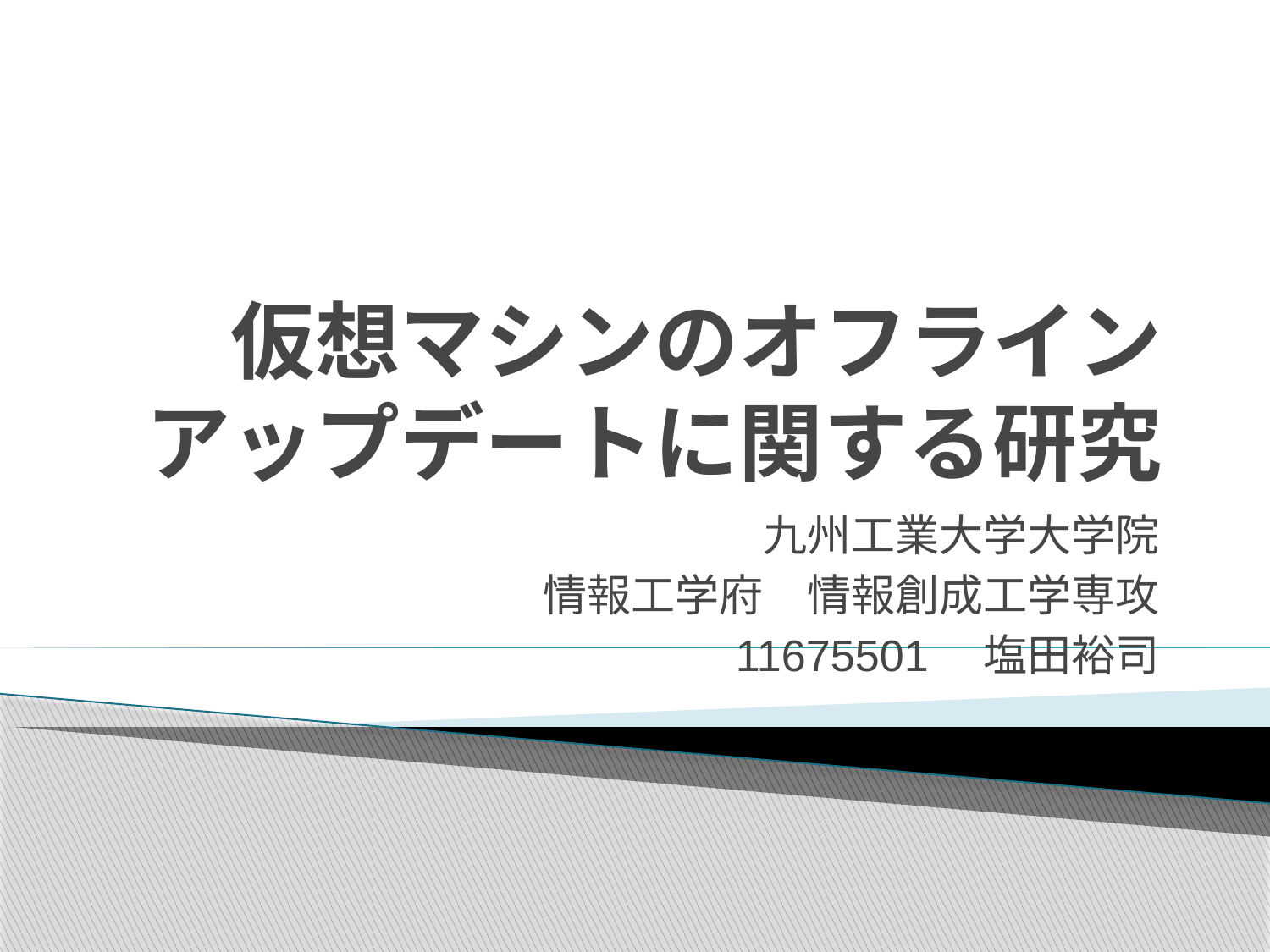

# 仮想マシンのオフライン アップデートに関する研究
九州工業大学大学院
情報工学府　情報創成工学専攻
11675501　塩田裕司